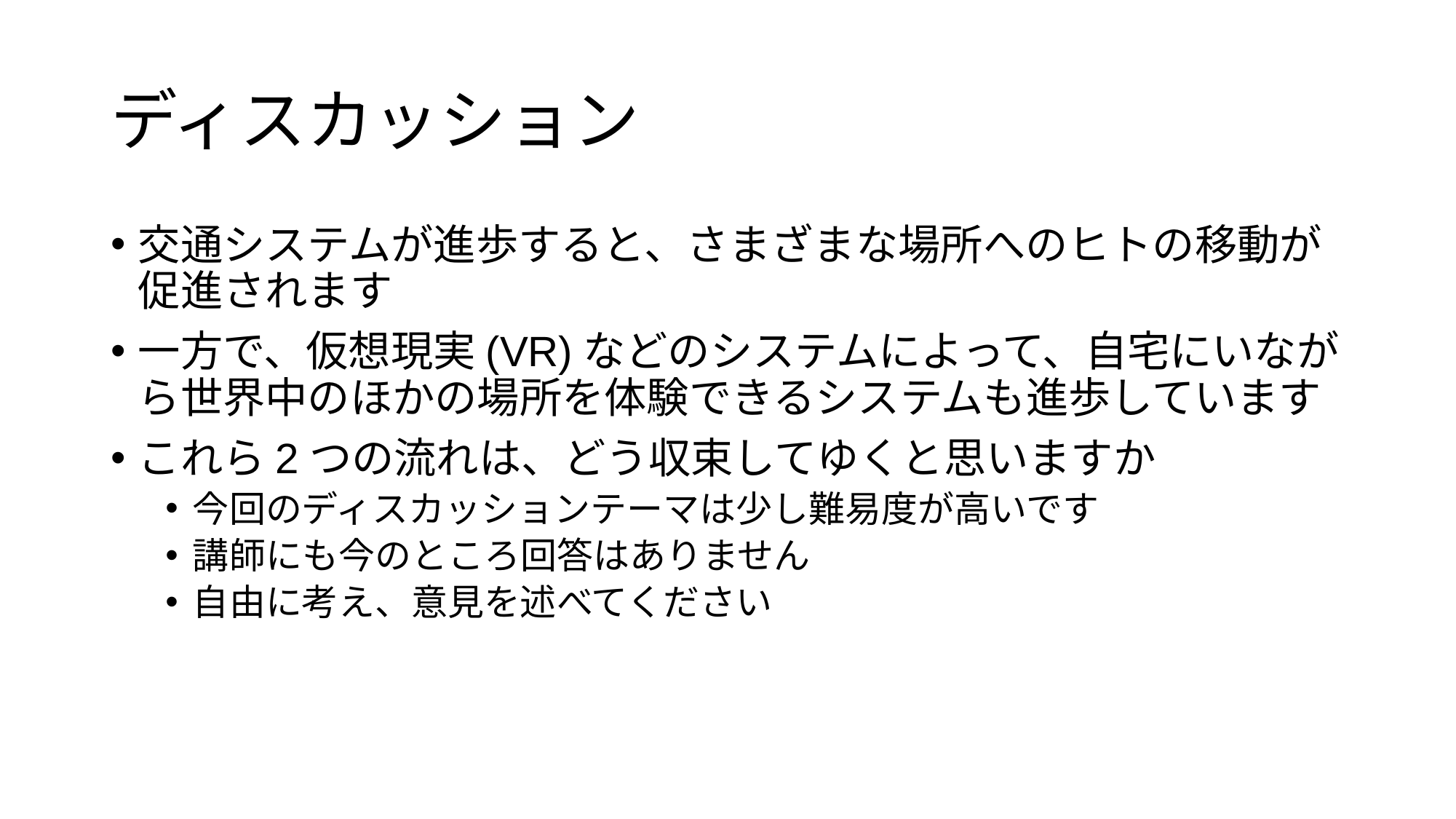

# ディスカッション
交通システムが進歩すると、さまざまな場所へのヒトの移動が促進されます
一方で、仮想現実(VR)などのシステムによって、自宅にいながら世界中のほかの場所を体験できるシステムも進歩しています
これら2つの流れは、どう収束してゆくと思いますか
今回のディスカッションテーマは少し難易度が高いです
講師にも今のところ回答はありません
自由に考え、意見を述べてください